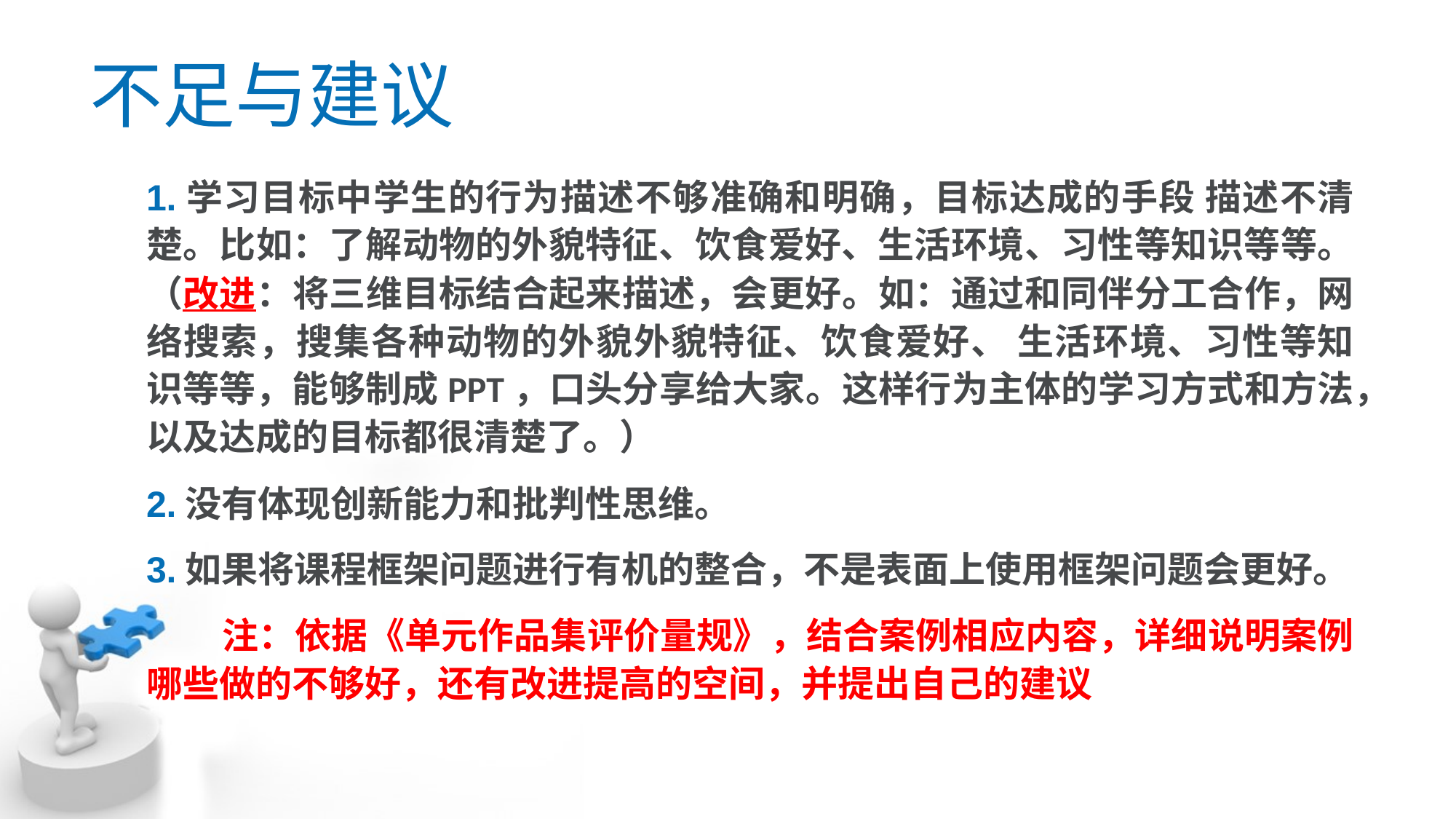

不足与建议
1.学习目标中学生的行为描述不够准确和明确，目标达成的手段 描述不清楚。比如：了解动物的外貌特征、饮食爱好、生活环境、习性等知识等等。（改进：将三维目标结合起来描述，会更好。如：通过和同伴分工合作，网络搜索，搜集各种动物的外貌外貌特征、饮食爱好、 生活环境、习性等知识等等，能够制成PPT，口头分享给大家。这样行为主体的学习方式和方法，以及达成的目标都很清楚了。）
2.没有体现创新能力和批判性思维。
3.如果将课程框架问题进行有机的整合，不是表面上使用框架问题会更好。
        注：依据《单元作品集评价量规》，结合案例相应内容，详细说明案例哪些做的不够好，还有改进提高的空间，并提出自己的建议